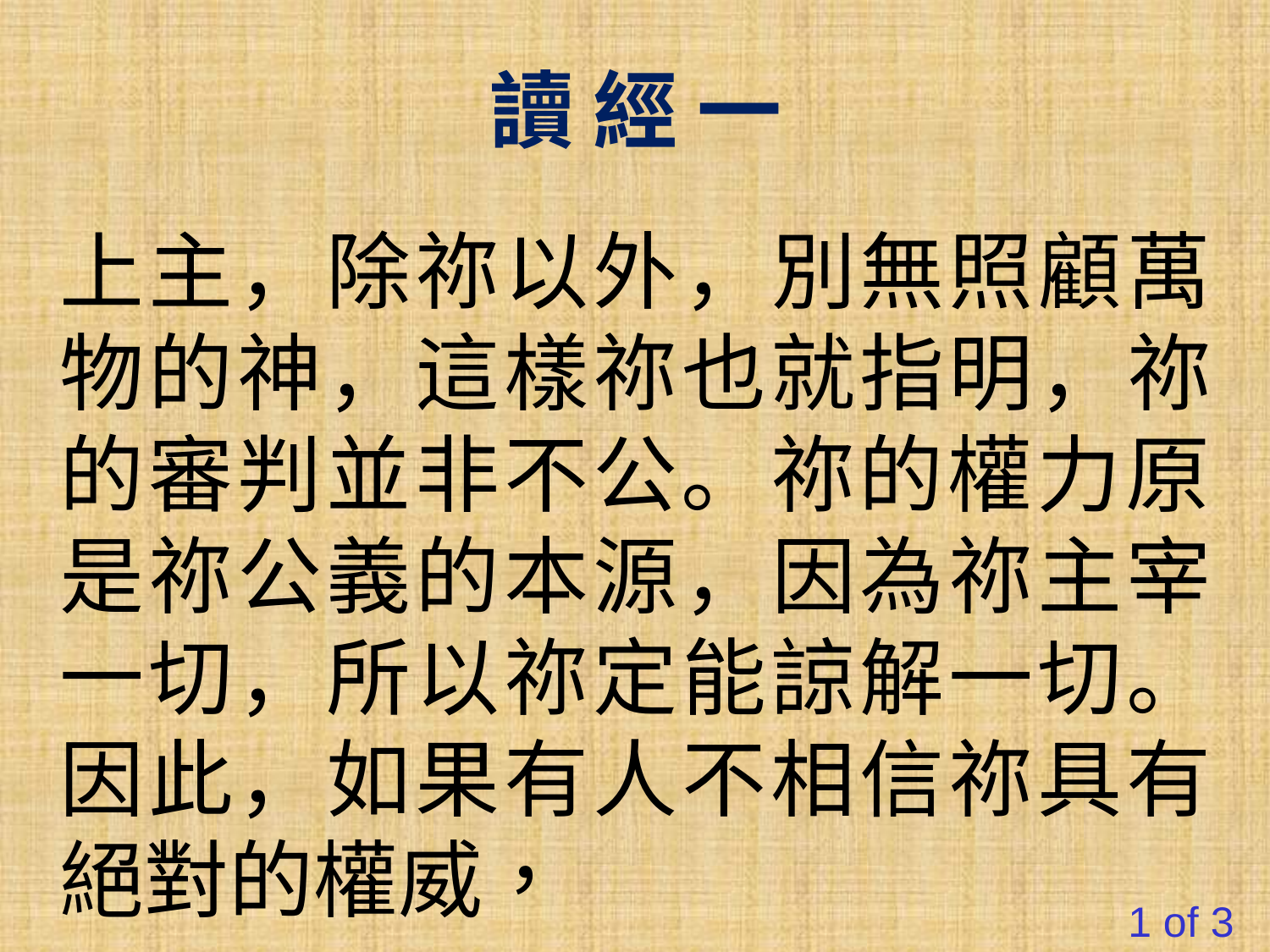

讀 經 一

上主，除祢以外，別無照顧萬物的神，這樣祢也就指明，祢的審判並非不公。祢的權力原是祢公義的本源，因為祢主宰一切，所以祢定能諒解一切。因此，如果有人不相信祢具有絕對的權威，
#
1 of 3